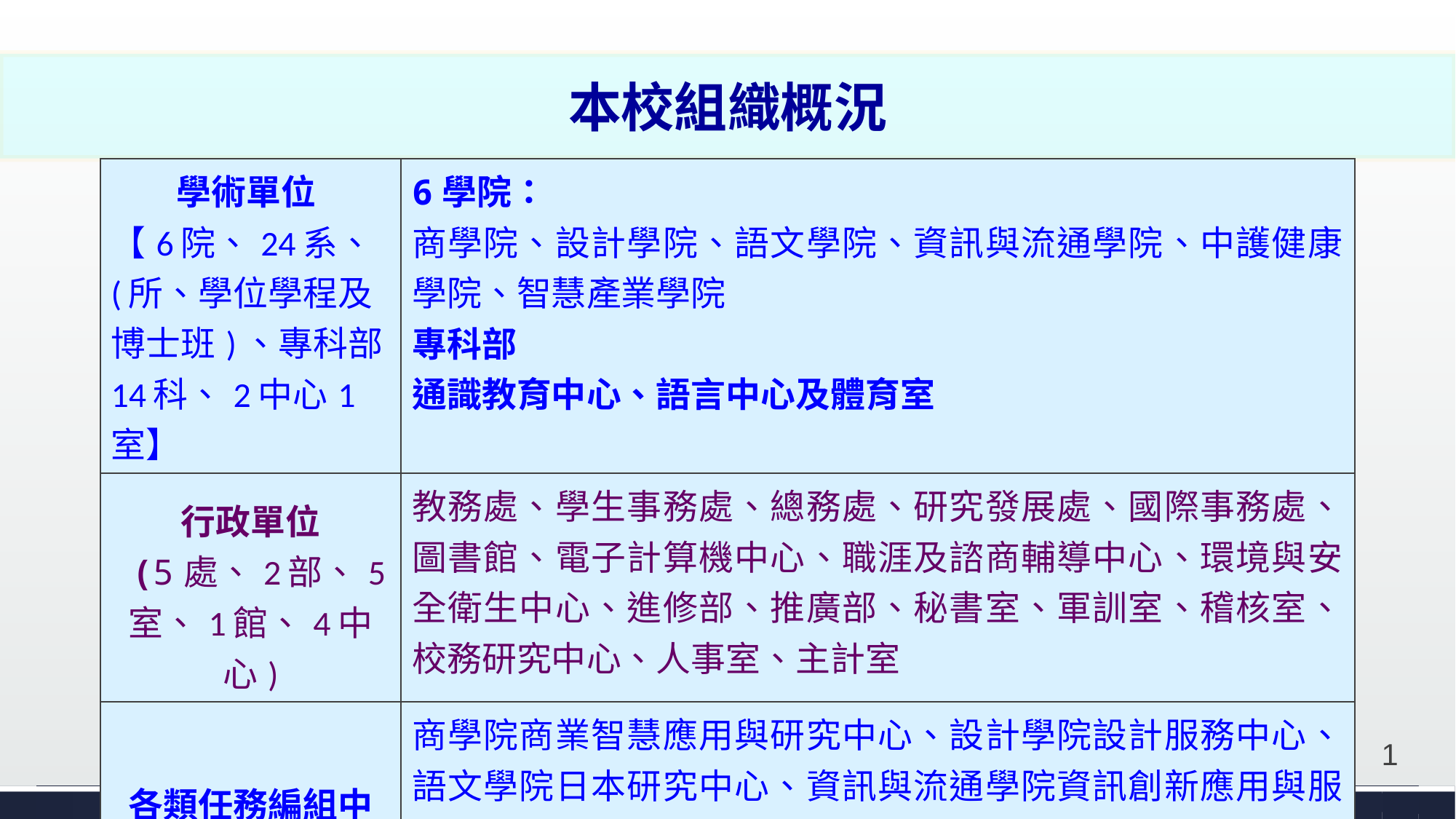

本校組織概況
| 學術單位 【6院、24系、(所、學位學程及博士班)、專科部14科、2中心1室】 | 6學院： 商學院、設計學院、語文學院、資訊與流通學院、中護健康學院、智慧產業學院 專科部 通識教育中心、語言中心及體育室 |
| --- | --- |
| 行政單位 (5處、2部、5室、1館、4中心) | 教務處、學生事務處、總務處、研究發展處、國際事務處、圖書館、電子計算機中心、職涯及諮商輔導中心、環境與安全衛生中心、進修部、推廣部、秘書室、軍訓室、稽核室、校務研究中心、人事室、主計室 |
| 各類任務編組中心 | 商學院商業智慧應用與研究中心、設計學院設計服務中心、語文學院日本研究中心、資訊與流通學院資訊創新應用與服務中心、中護健康學院健康產研中心、全人教育委員會臺中區域與社會發展研究中心、智慧產業學院智慧產學研究中心、研發處產學研發中心 |

#
1